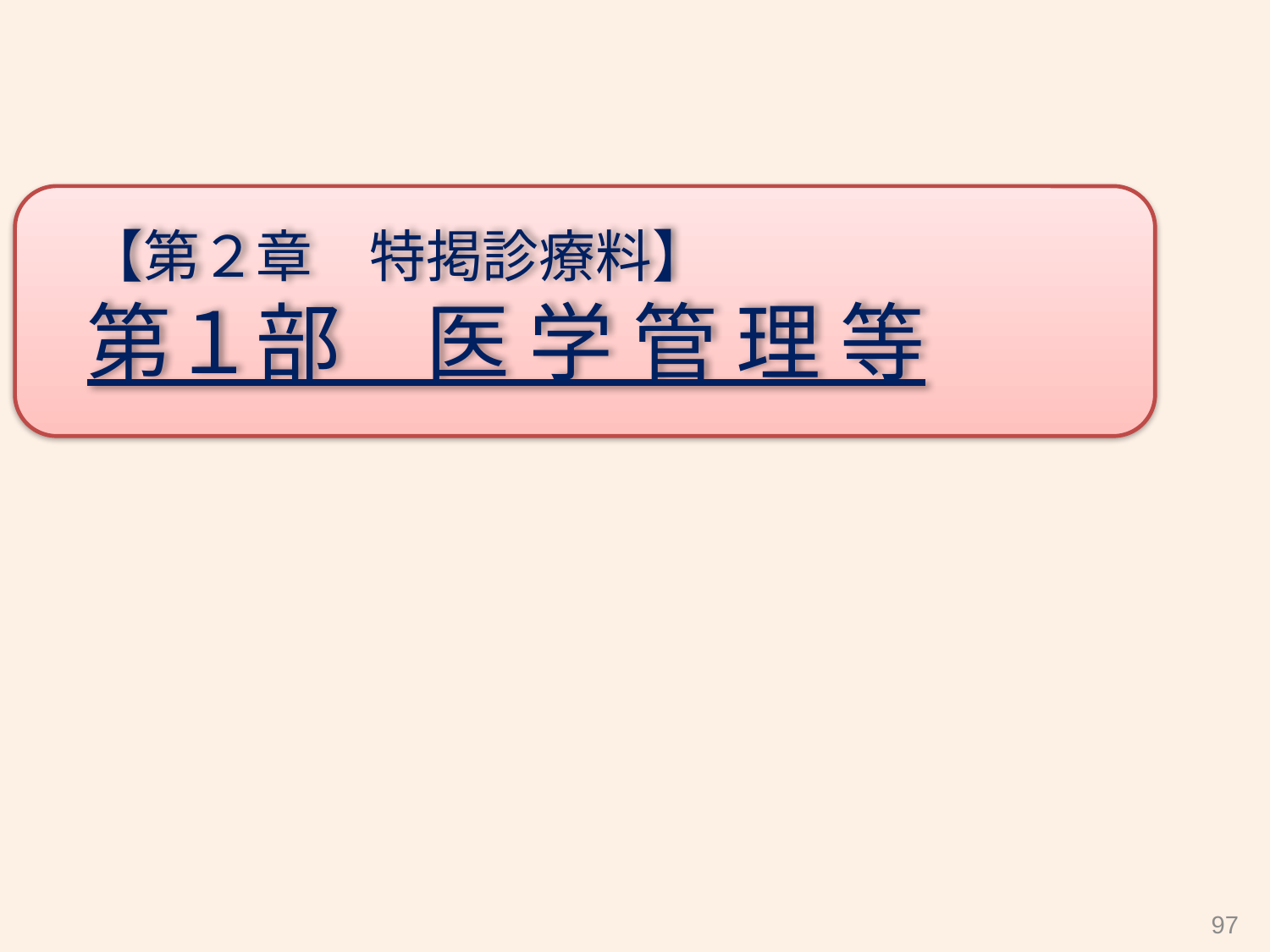

【第２章　特掲診療料】
第１部　医 学 管 理 等
97